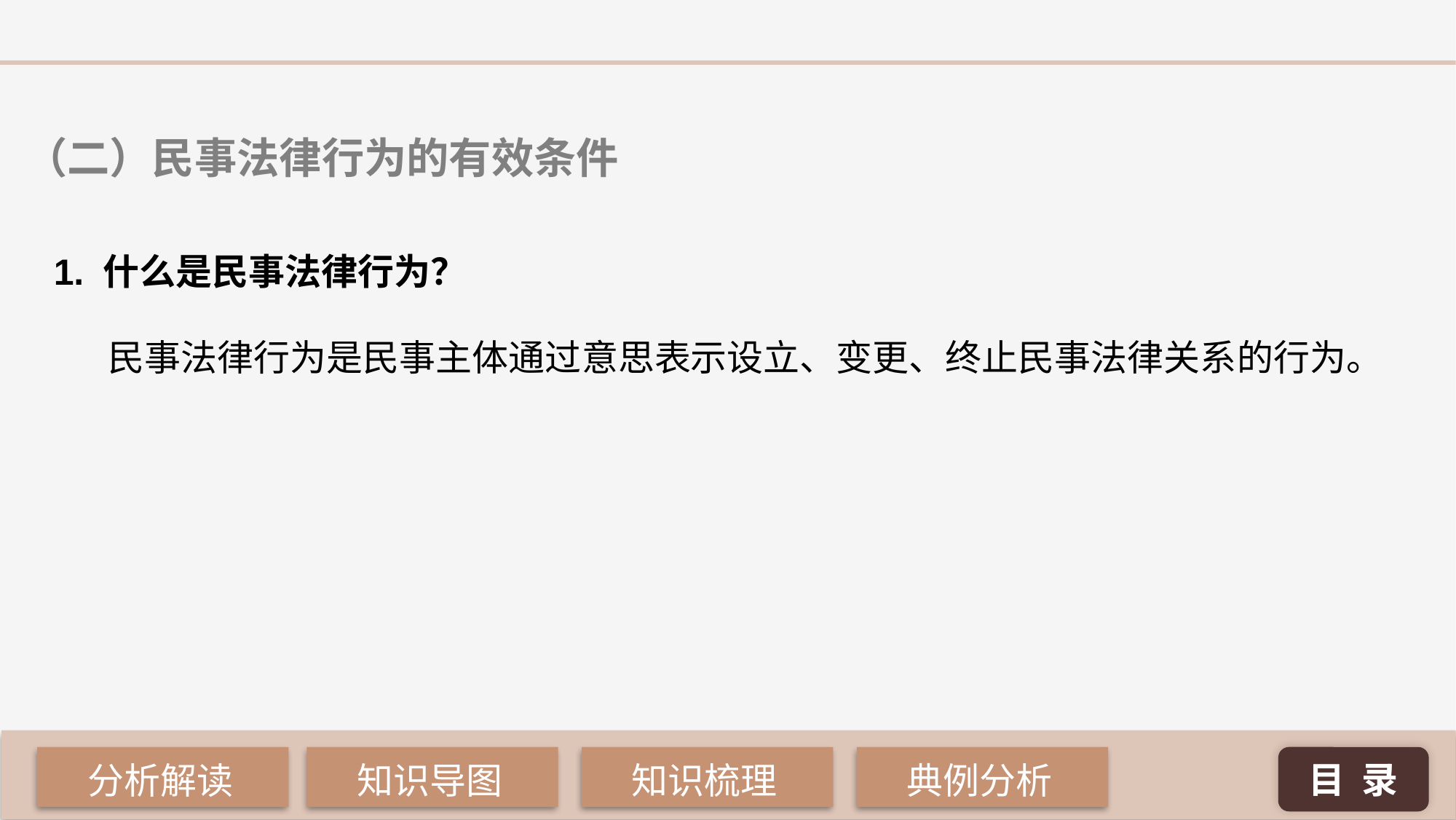

（二）民事法律行为的有效条件
1. 什么是民事法律行为？
民事法律行为是民事主体通过意思表示设立、变更、终止民事法律关系的行为。